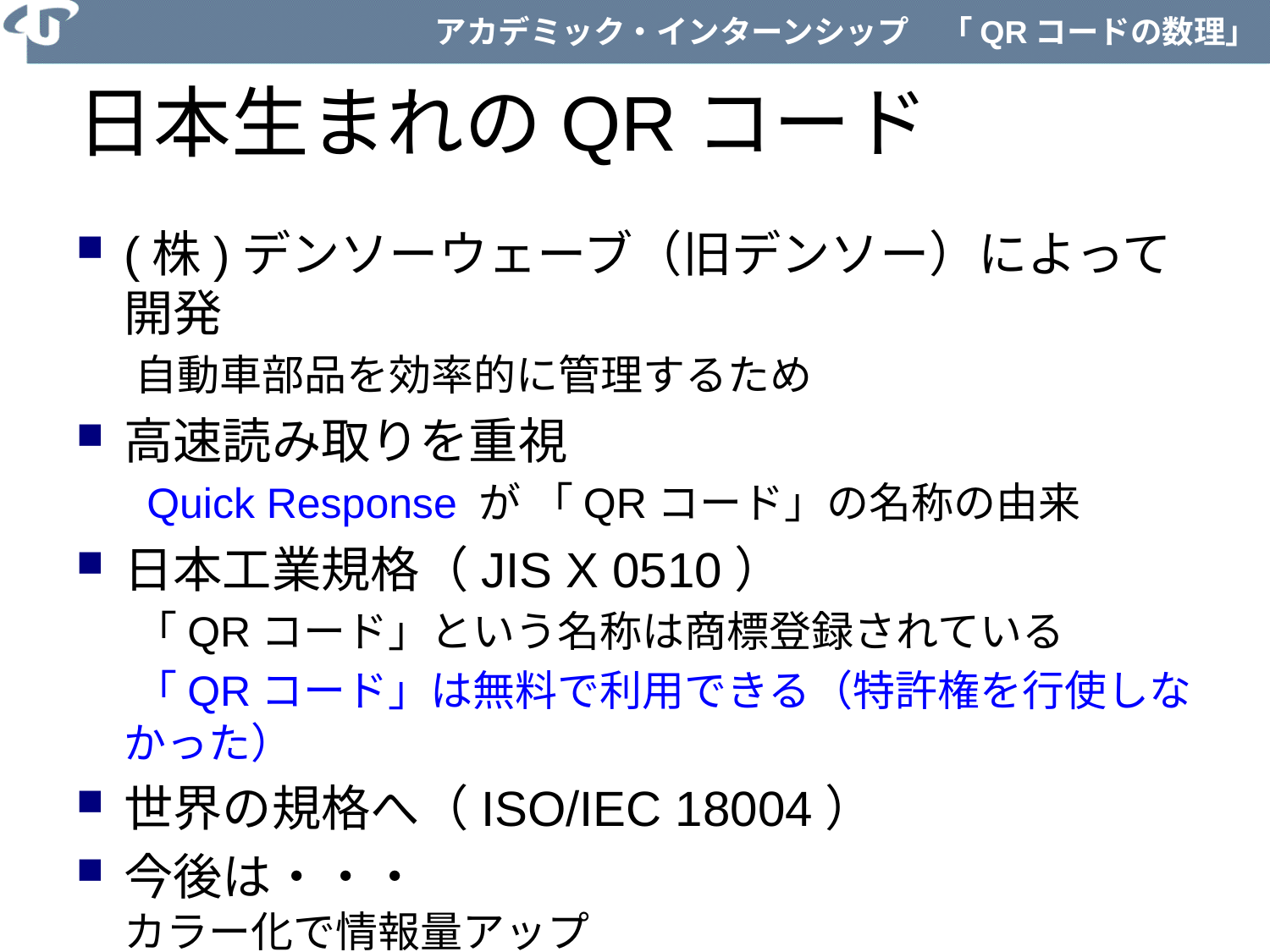

# 日本生まれのQRコード
(株)デンソーウェーブ（旧デンソー）によって開発
 自動車部品を効率的に管理するため
高速読み取りを重視
 Quick Response が 「QRコード」の名称の由来
日本工業規格（JIS X 0510）
 「QRコード」という名称は商標登録されている
 「QRコード」は無料で利用できる（特許権を行使しなかった）
世界の規格へ（ISO/IEC 18004）
今後は・・・
カラー化で情報量アップ
セキュリーティ強化（なりすましの防止）